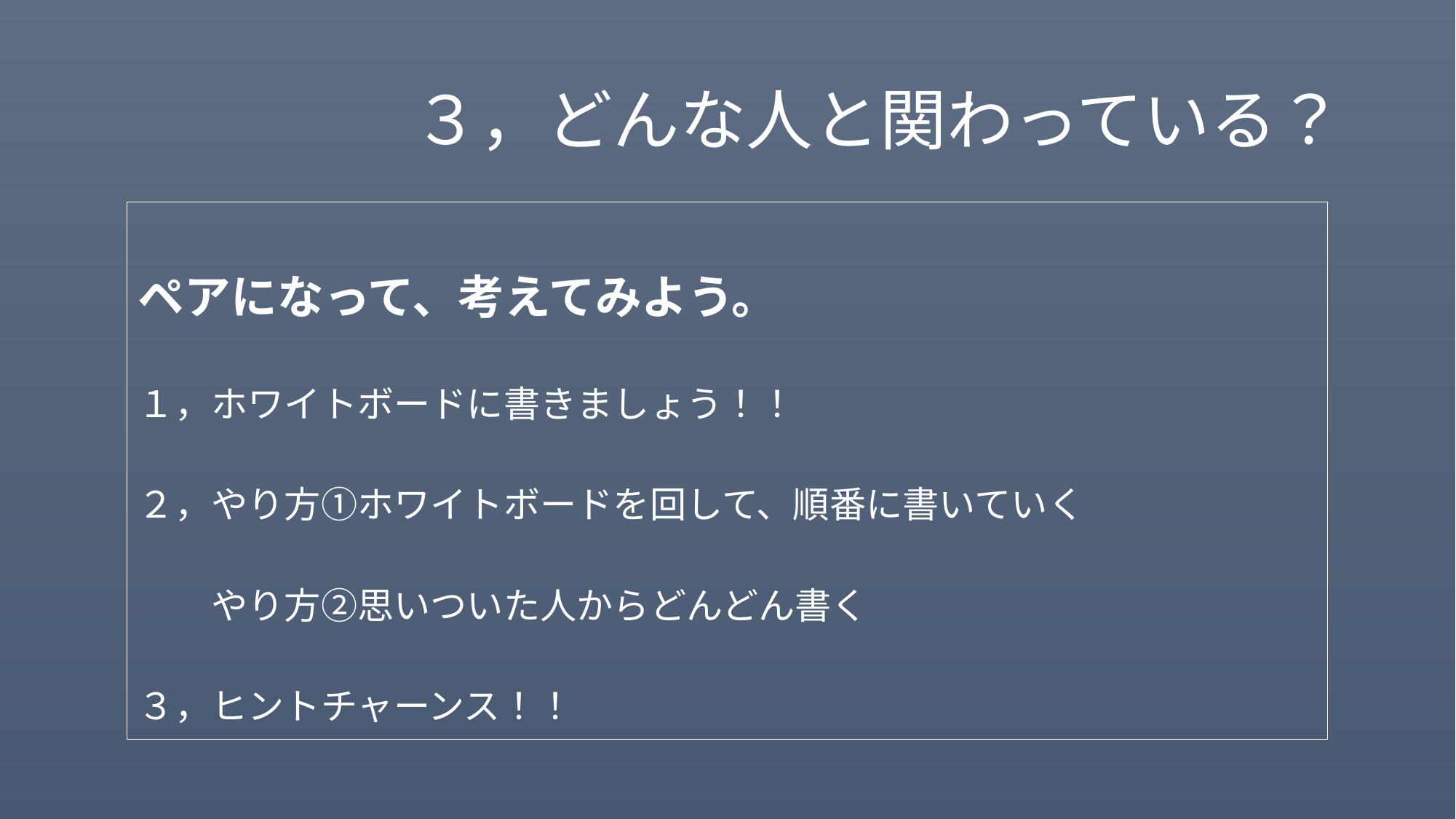

# ３，どんな人と関わっている？

ペアになって、考えてみよう。

１，ホワイトボードに書きましょう！！

２，やり方①ホワイトボードを回して、順番に書いていく

　　やり方②思いついた人からどんどん書く

３，ヒントチャーンス！！